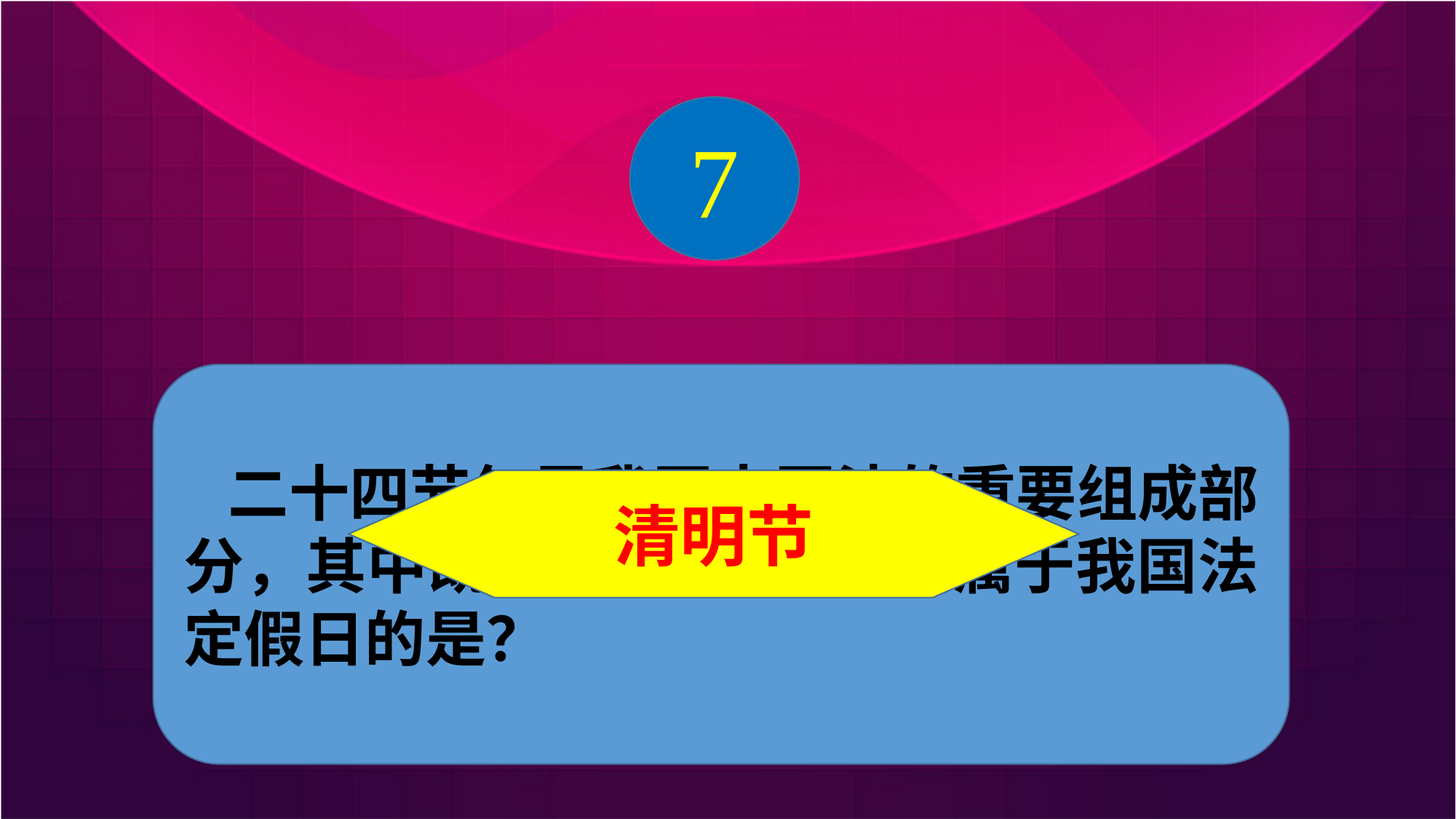

7
   二十四节气是我国古历法的重要组成部分，其中既属于24节气，又属于我国法定假日的是？
清明节